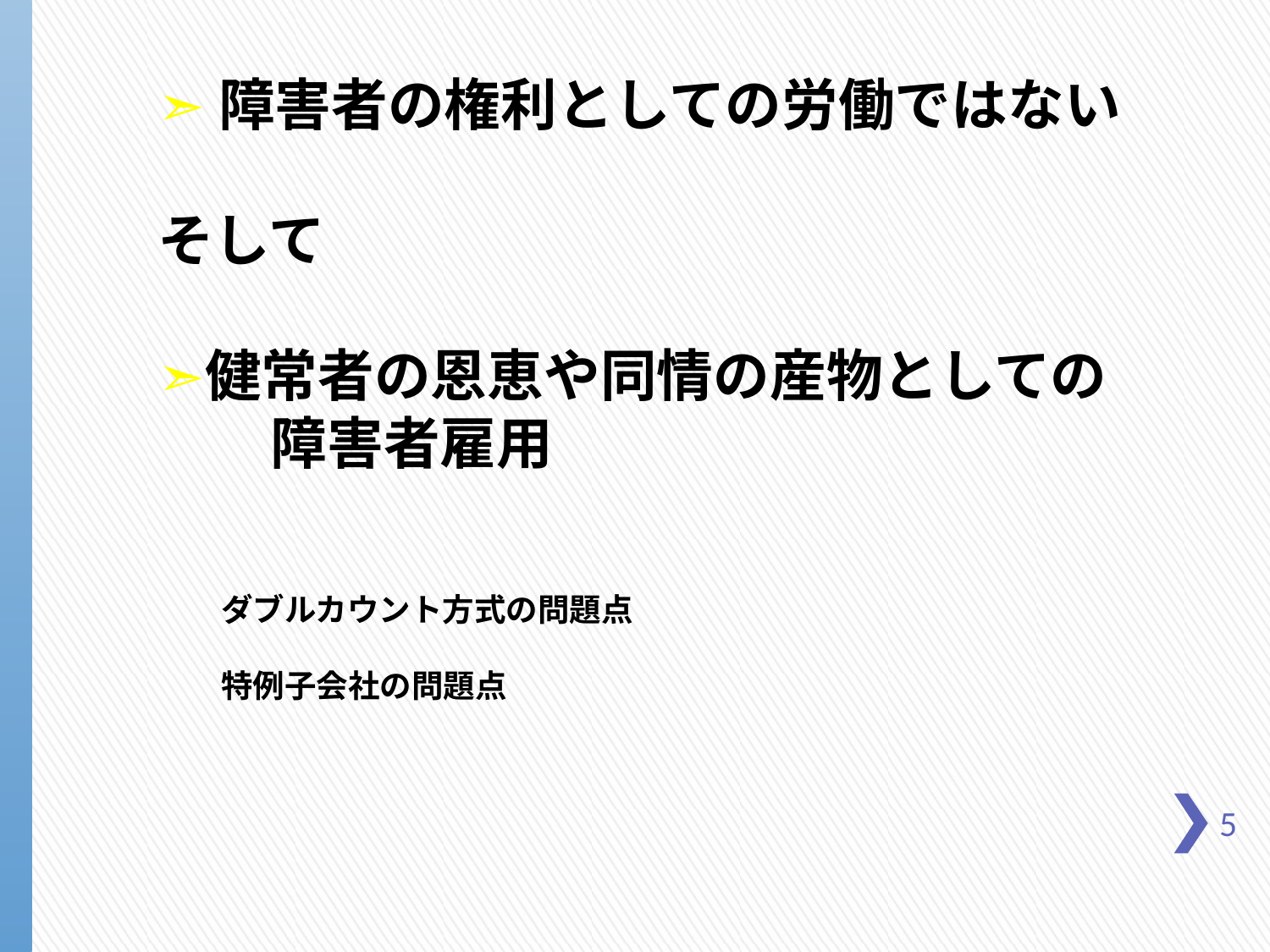

# ➣障害者の権利としての労働ではない そして ➣健常者の恩恵や同情の産物としての 　　障害者雇用 　　　　　　　　　　　　　　　　　　　　　 　　ダブルカウント方式の問題点 　　 　　特例子会社の問題点
5